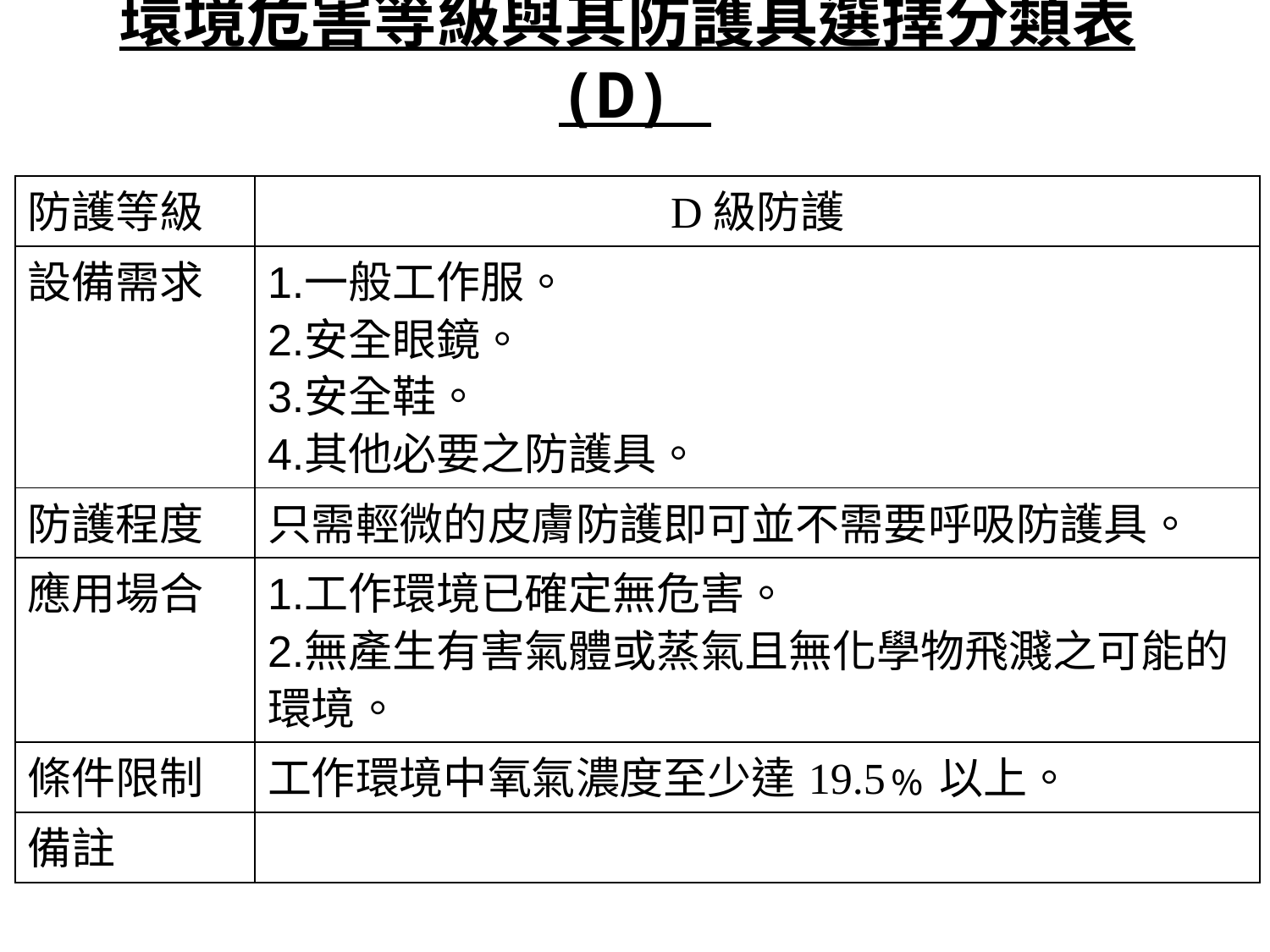

環境危害等級與其防護具選擇分類表(D)
| 防護等級 | D級防護 |
| --- | --- |
| 設備需求 | 一般工作服。 安全眼鏡。 安全鞋。 其他必要之防護具。 |
| 防護程度 | 只需輕微的皮膚防護即可並不需要呼吸防護具。 |
| 應用場合 | 工作環境已確定無危害。 無產生有害氣體或蒸氣且無化學物飛濺之可能的環境。 |
| 條件限制 | 工作環境中氧氣濃度至少達19.5﹪以上。 |
| 備註 |  |